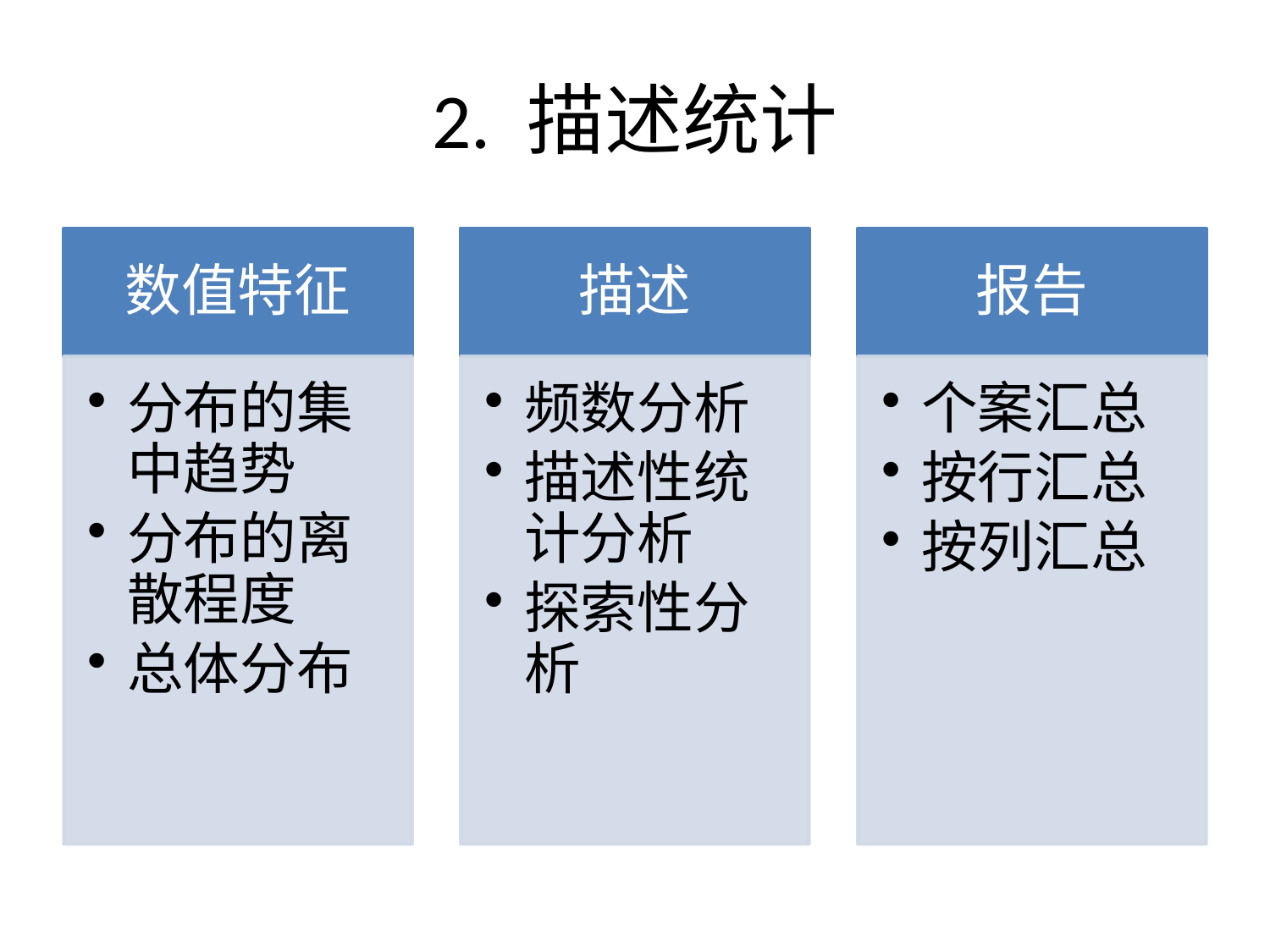

# 2. 描述统计
数值特征
分布的集中趋势
分布的离散程度
总体分布

描述
频数分析
描述性统计分析
探索性分析
报告
个案汇总
按行汇总
按列汇总